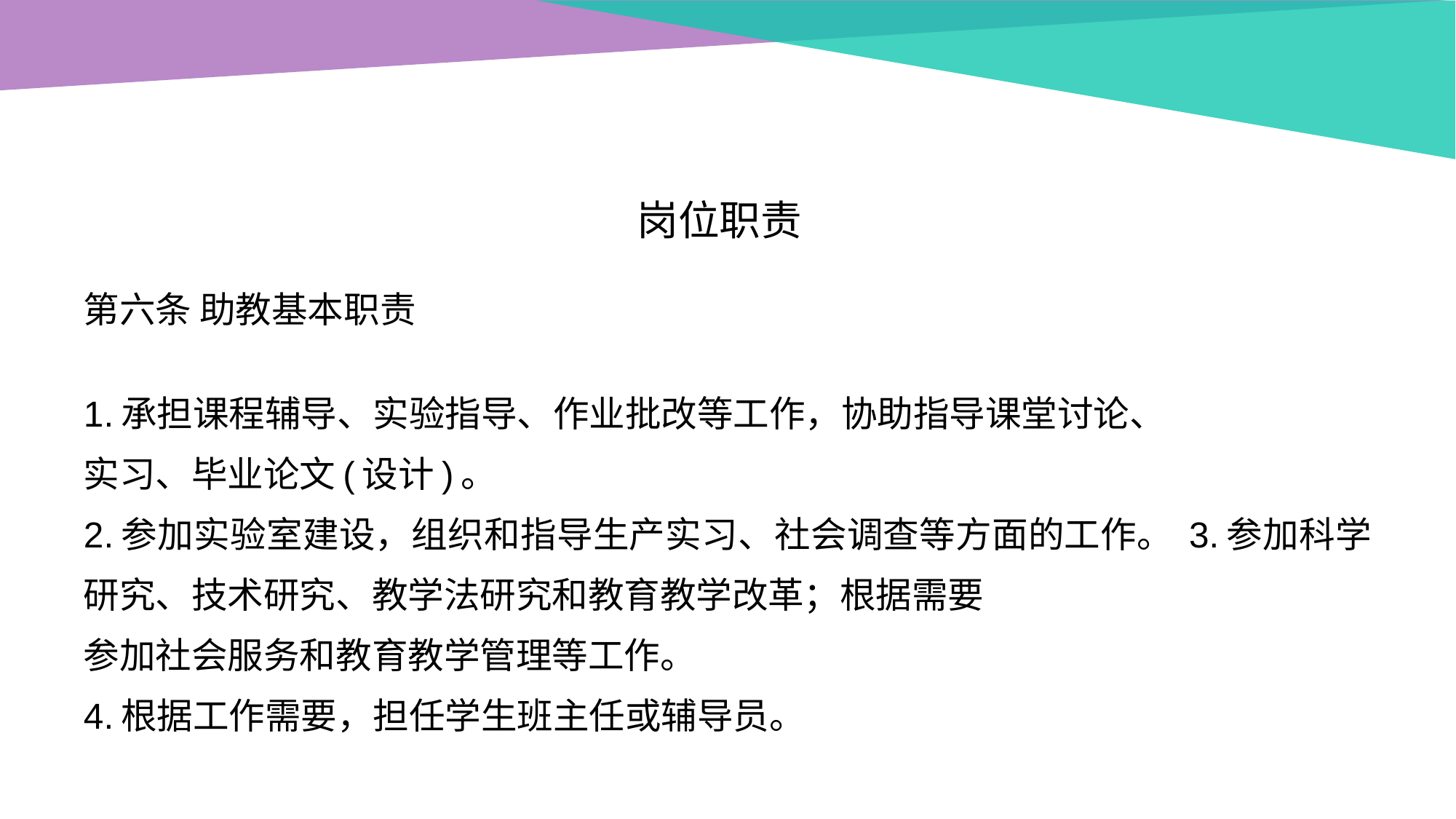

岗位职责

第六条 助教基本职责

1.承担课程辅导、实验指导、作业批改等工作，协助指导课堂讨论、
实习、毕业论文(设计)。
2.参加实验室建设，组织和指导生产实习、社会调查等方面的工作。 3.参加科学研究、技术研究、教学法研究和教育教学改革；根据需要
参加社会服务和教育教学管理等工作。
4.根据工作需要，担任学生班主任或辅导员。